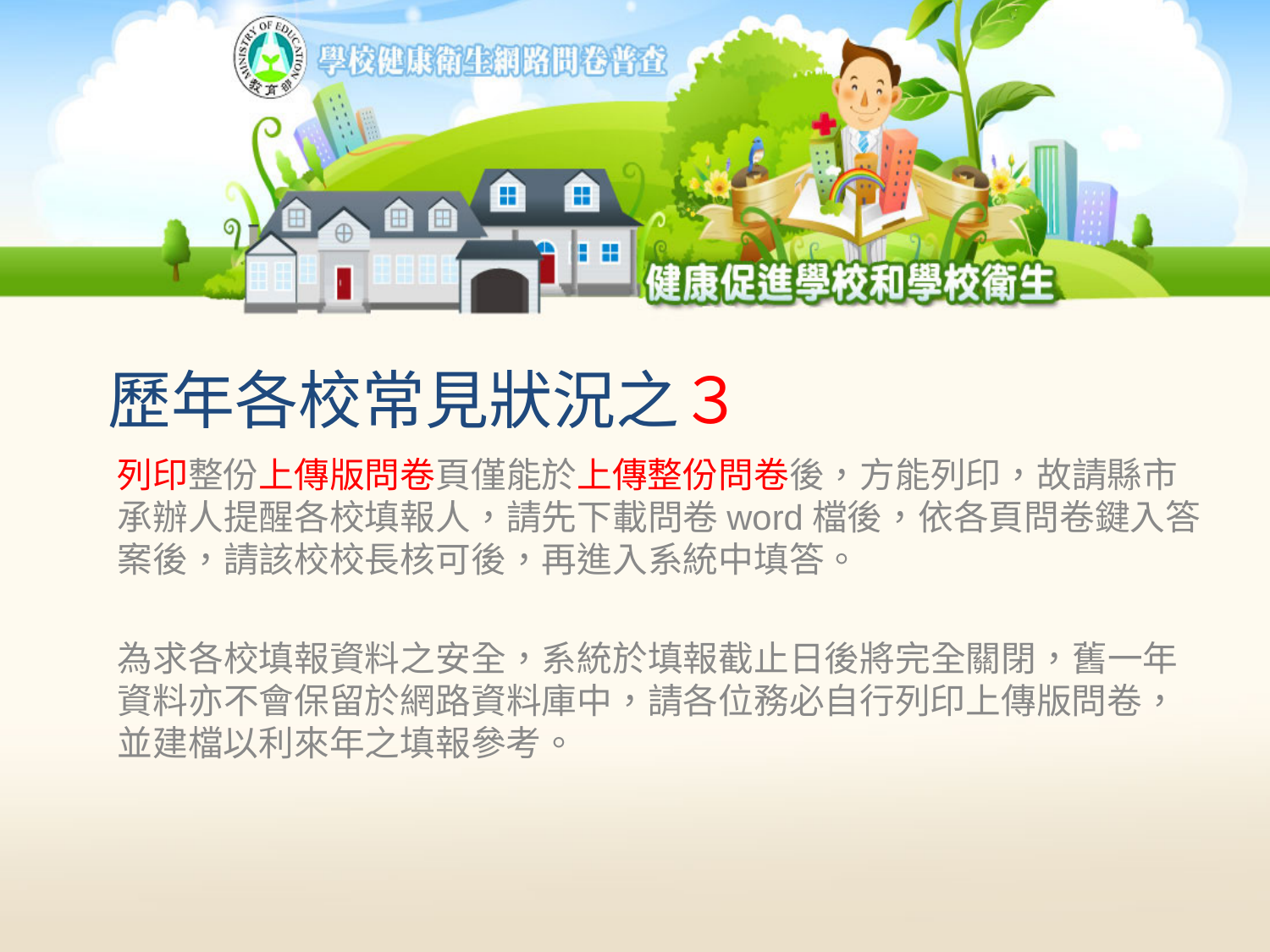

歷年各校常見狀況之３
列印整份上傳版問卷頁僅能於上傳整份問卷後，方能列印，故請縣市承辦人提醒各校填報人，請先下載問卷word檔後，依各頁問卷鍵入答案後，請該校校長核可後，再進入系統中填答。

為求各校填報資料之安全，系統於填報截止日後將完全關閉，舊一年資料亦不會保留於網路資料庫中，請各位務必自行列印上傳版問卷，並建檔以利來年之填報參考。